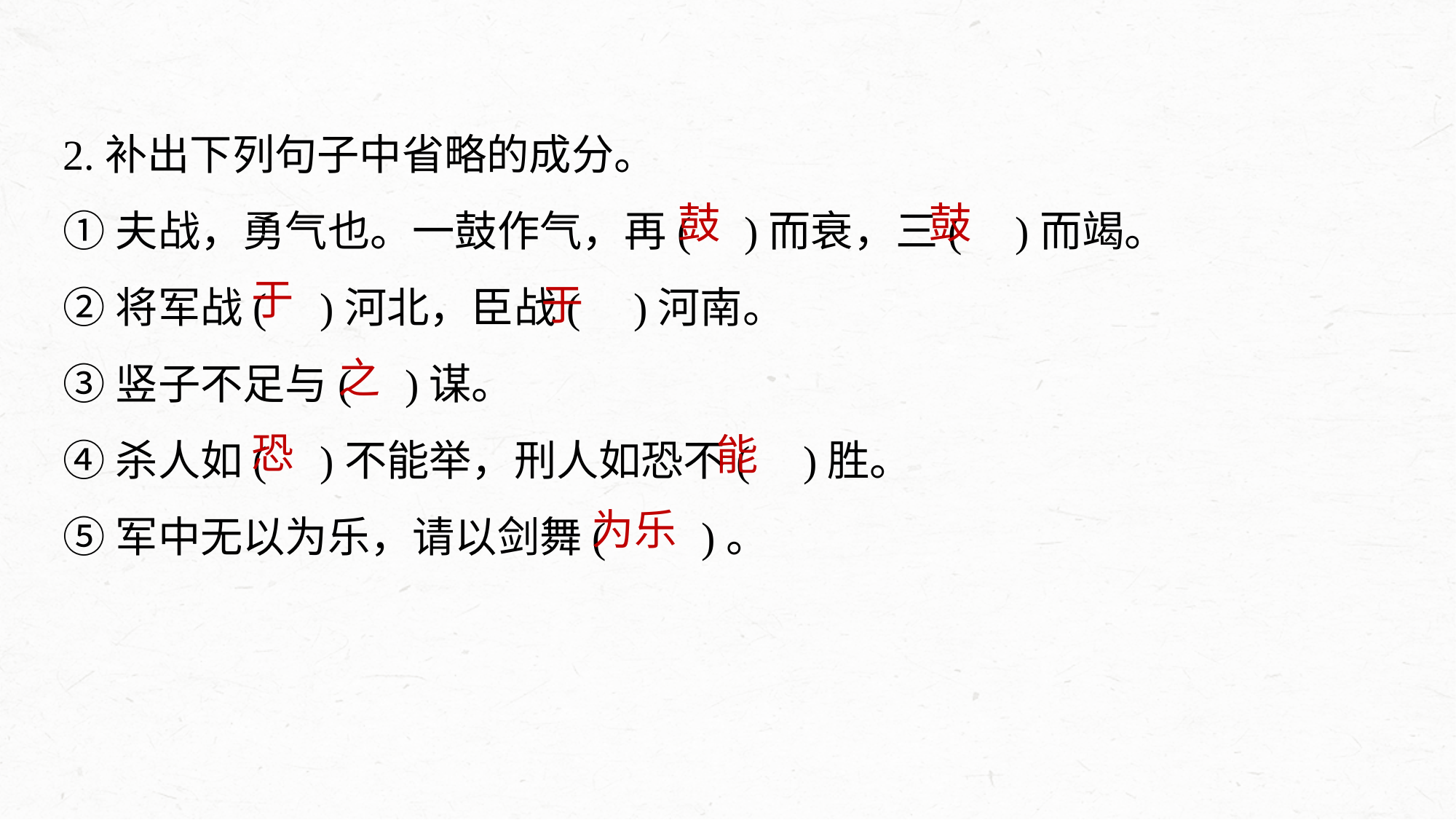

2.补出下列句子中省略的成分。
①夫战，勇气也。一鼓作气，再(     )而衰，三(     )而竭。
②将军战(     )河北，臣战(     )河南。
③竖子不足与(     )谋。
④杀人如(     )不能举，刑人如恐不(     )胜。
⑤军中无以为乐，请以剑舞(         )。
鼓
鼓
于
于
之
恐
能
为乐